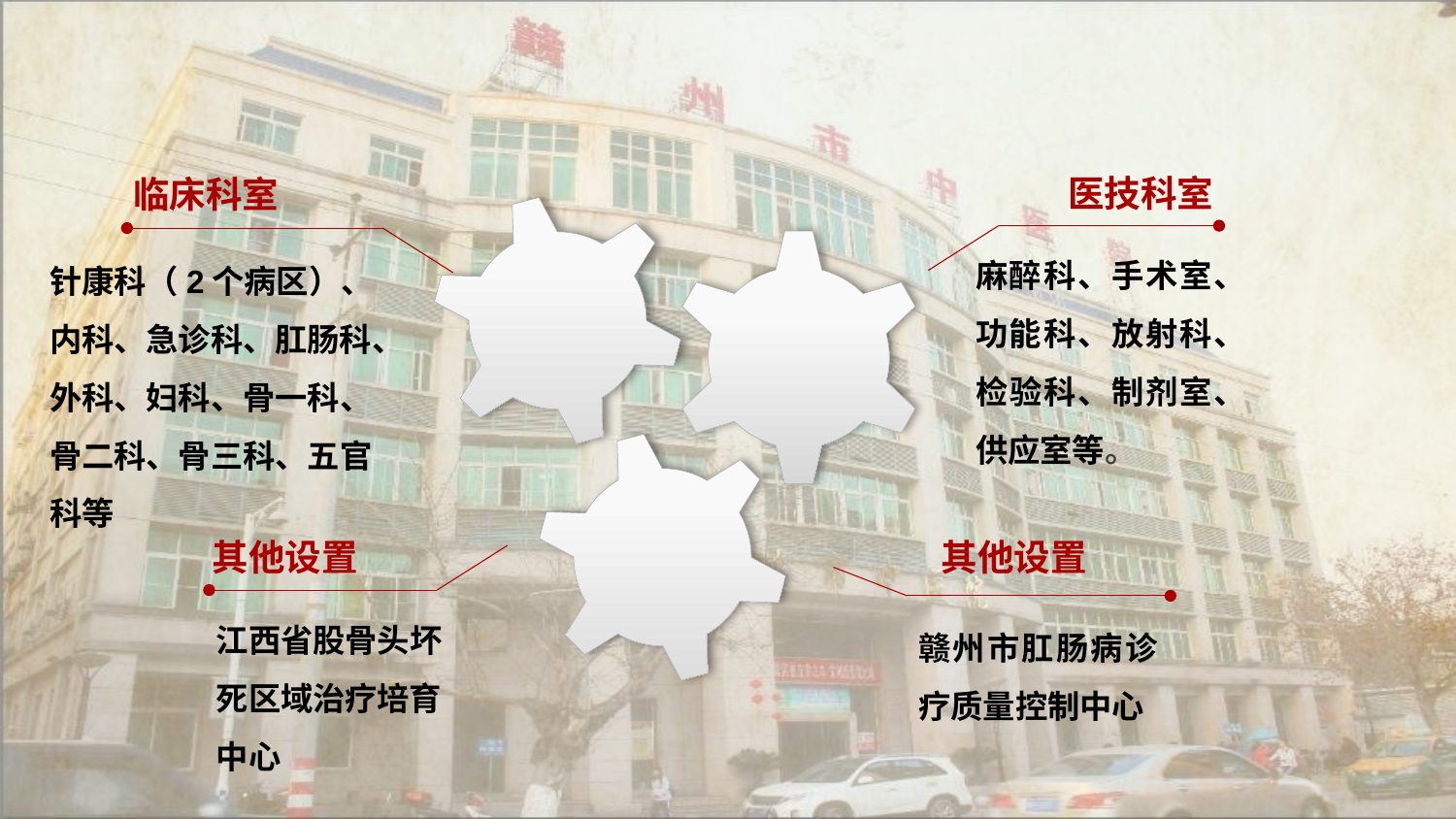

医技科室
临床科室

麻醉科、手术室、功能科、放射科、检验科、制剂室、供应室等。
针康科（2个病区）、
内科、急诊科、肛肠科、
外科、妇科、骨一科、
骨二科、骨三科、五官科等

其他设置
其他设置
江西省股骨头坏死区域治疗培育中心
赣州市肛肠病诊疗质量控制中心